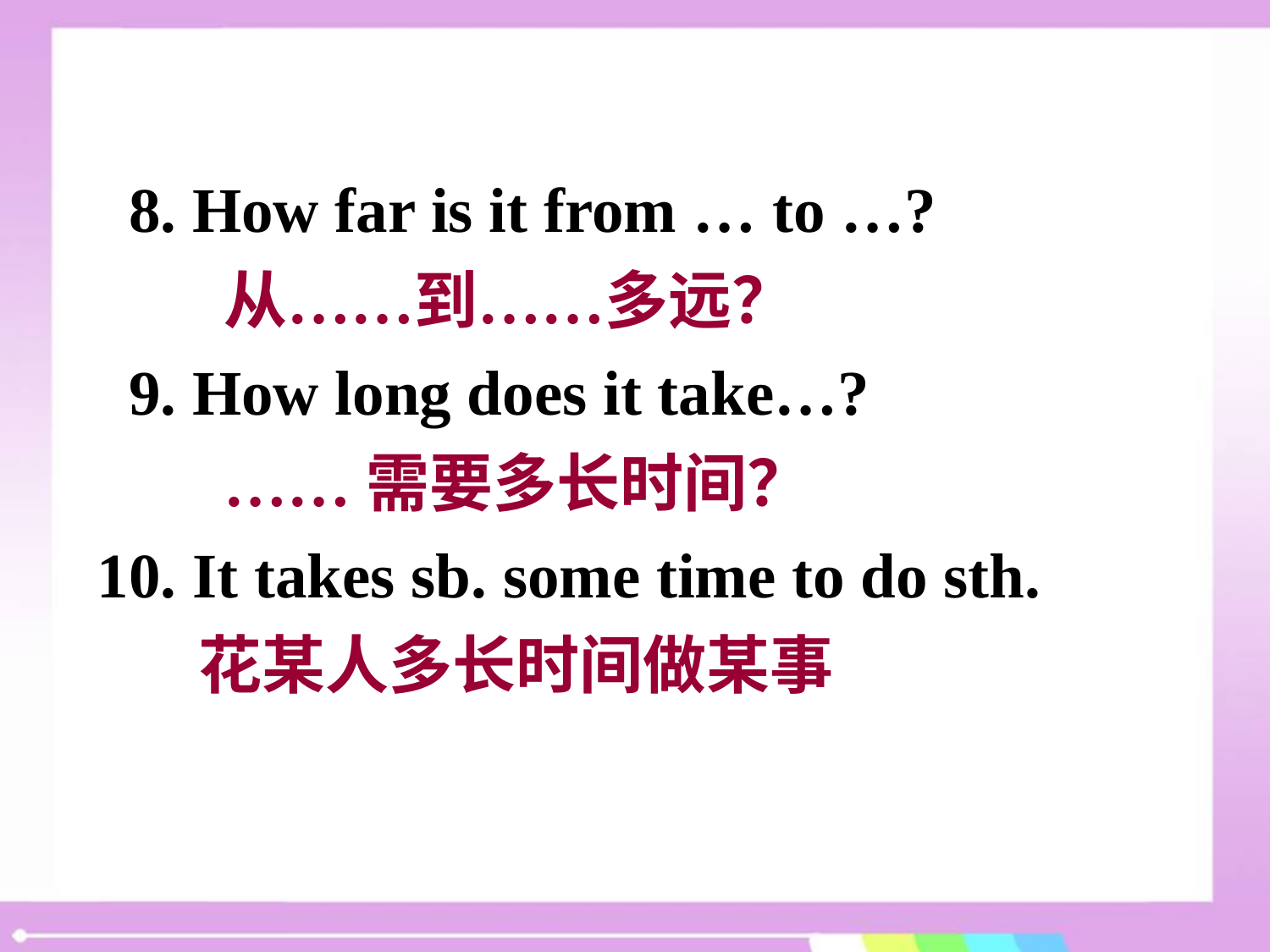

8. How far is it from … to …?
    	从……到……多远？
  9. How long does it take…?
    	……需要多长时间？
10. It takes sb. some time to do sth.
      花某人多长时间做某事